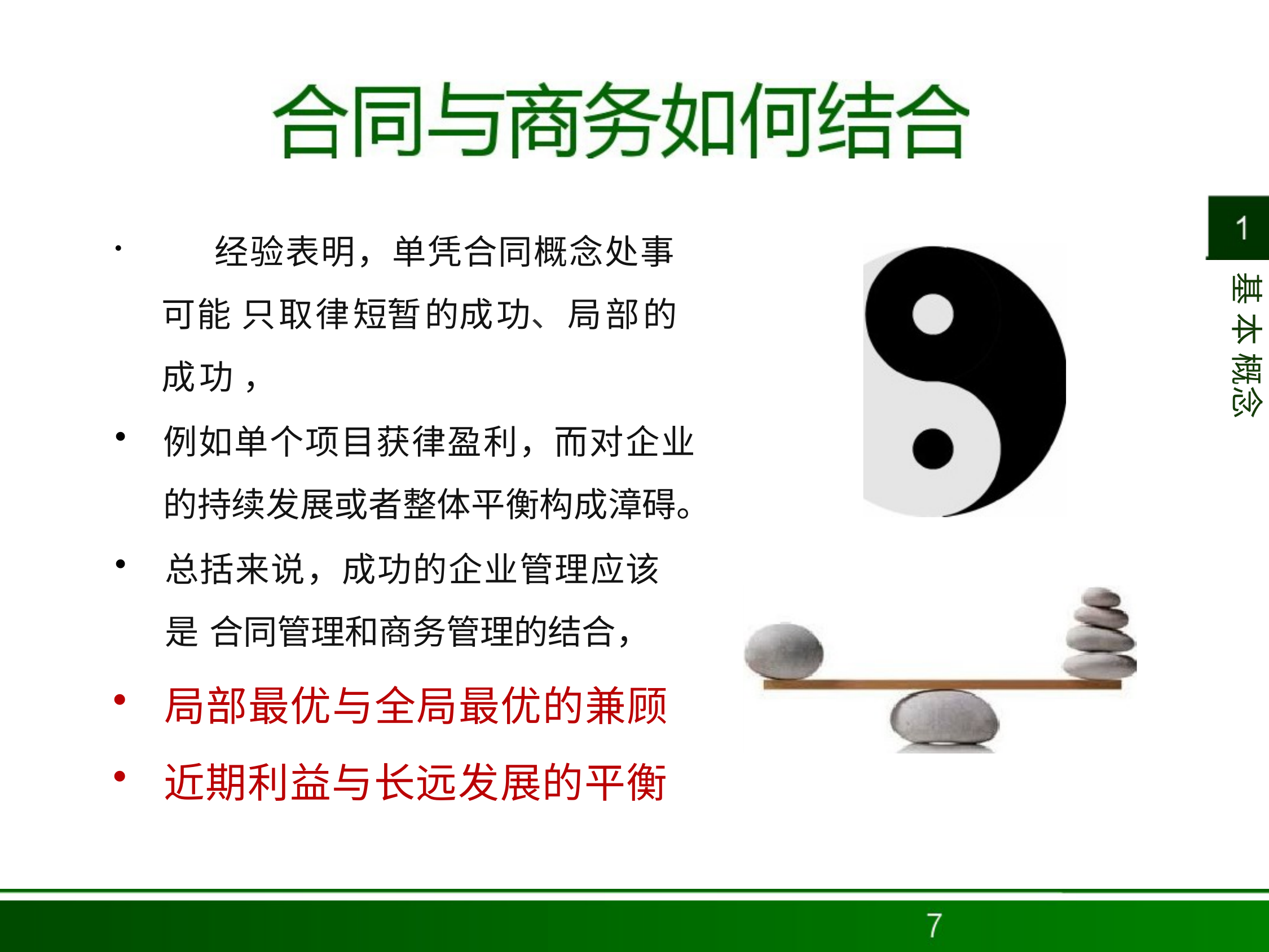

经验表明，单凭合同概念处事可能 只取律短暂的成功、局部的成功，
例如单个项目获律盈利，而对企业 的持续发展或者整体平衡构成漳碍。
总括来说，成功的企业管理应该是 合同管理和商务管理的结合，
局部最优与全局最优的兼顾
近期利益与长远发展的平衡

基本 概念